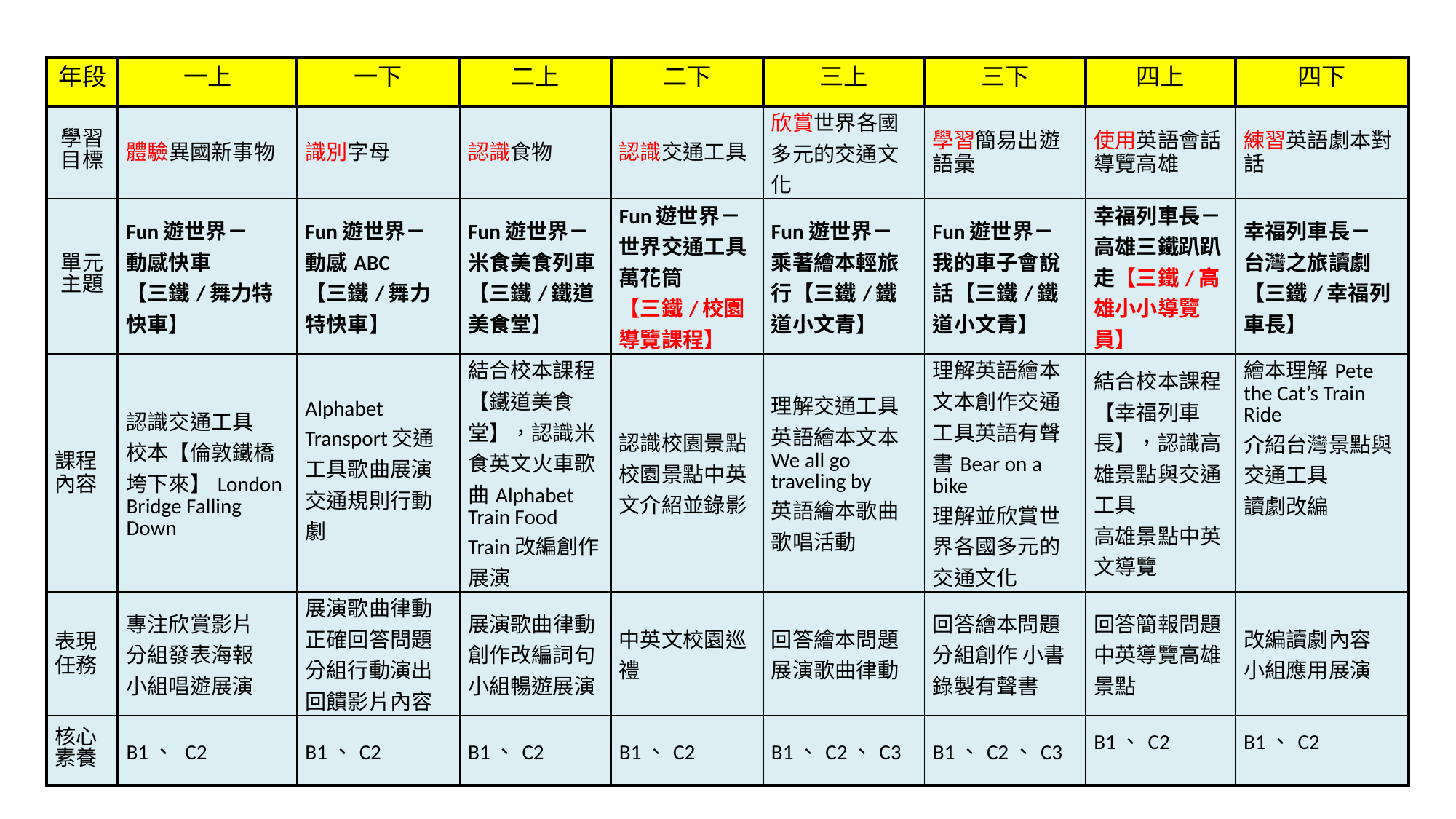

| 年段 | 一上 | 一下 | 二上 | 二下 | 三上 | 三下 | 四上 | 四下 |
| --- | --- | --- | --- | --- | --- | --- | --- | --- |
| 學習 目標 | 體驗異國新事物 | 識別字母 | 認識食物 | 認識交通工具 | 欣賞世界各國多元的交通文化 | 學習簡易出遊語彙 | 使用英語會話導覽高雄 | 練習英語劇本對話 |
| 單元 主題 | Fun遊世界－ 動感快車 【三鐵/舞力特快車】 | Fun遊世界－ 動感ABC 【三鐵/舞力特快車】 | Fun遊世界－ 米食美食列車 【三鐵/鐵道美食堂】 | Fun遊世界－ 世界交通工具萬花筒 【三鐵/校園導覽課程】 | Fun遊世界－ 乘著繪本輕旅行【三鐵/鐵道小文青】 | Fun遊世界－ 我的車子會說話【三鐵/鐵道小文青】 | 幸福列車長－ 高雄三鐵趴趴走【三鐵/高雄小小導覽員】 | 幸福列車長－ 台灣之旅讀劇 【三鐵/幸福列車長】 |
| 課程內容 | 認識交通工具 校本【倫敦鐵橋垮下來】London Bridge Falling Down | Alphabet Transport交通工具歌曲展演 交通規則行動劇 | 結合校本課程【鐵道美食堂】，認識米食英文火車歌曲Alphabet Train Food Train改編創作展演 | 認識校園景點 校園景點中英文介紹並錄影 | 理解交通工具英語繪本文本We all go traveling by 英語繪本歌曲歌唱活動 | 理解英語繪本文本創作交通工具英語有聲書Bear on a bike 理解並欣賞世界各國多元的交通文化 | 結合校本課程【幸福列車長】，認識高雄景點與交通工具 高雄景點中英文導覽 | 繪本理解Pete the Cat’s Train Ride 介紹台灣景點與交通工具 讀劇改編 |
| 表現任務 | 專注欣賞影片 分組發表海報 小組唱遊展演 | 展演歌曲律動正確回答問題分組行動演出回饋影片內容 | 展演歌曲律動創作改編詞句小組暢遊展演 | 中英文校園巡禮 | 回答繪本問題展演歌曲律動 | 回答繪本問題分組創作 小書錄製有聲書 | 回答簡報問題中英導覽高雄景點 | 改編讀劇內容 小組應用展演 |
| 核心 素養 | B1、 C2 | B1、C2 | B1、C2 | B1、C2 | B1、C2、C3 | B1、C2、C3 | B1、C2 | B1、C2 |